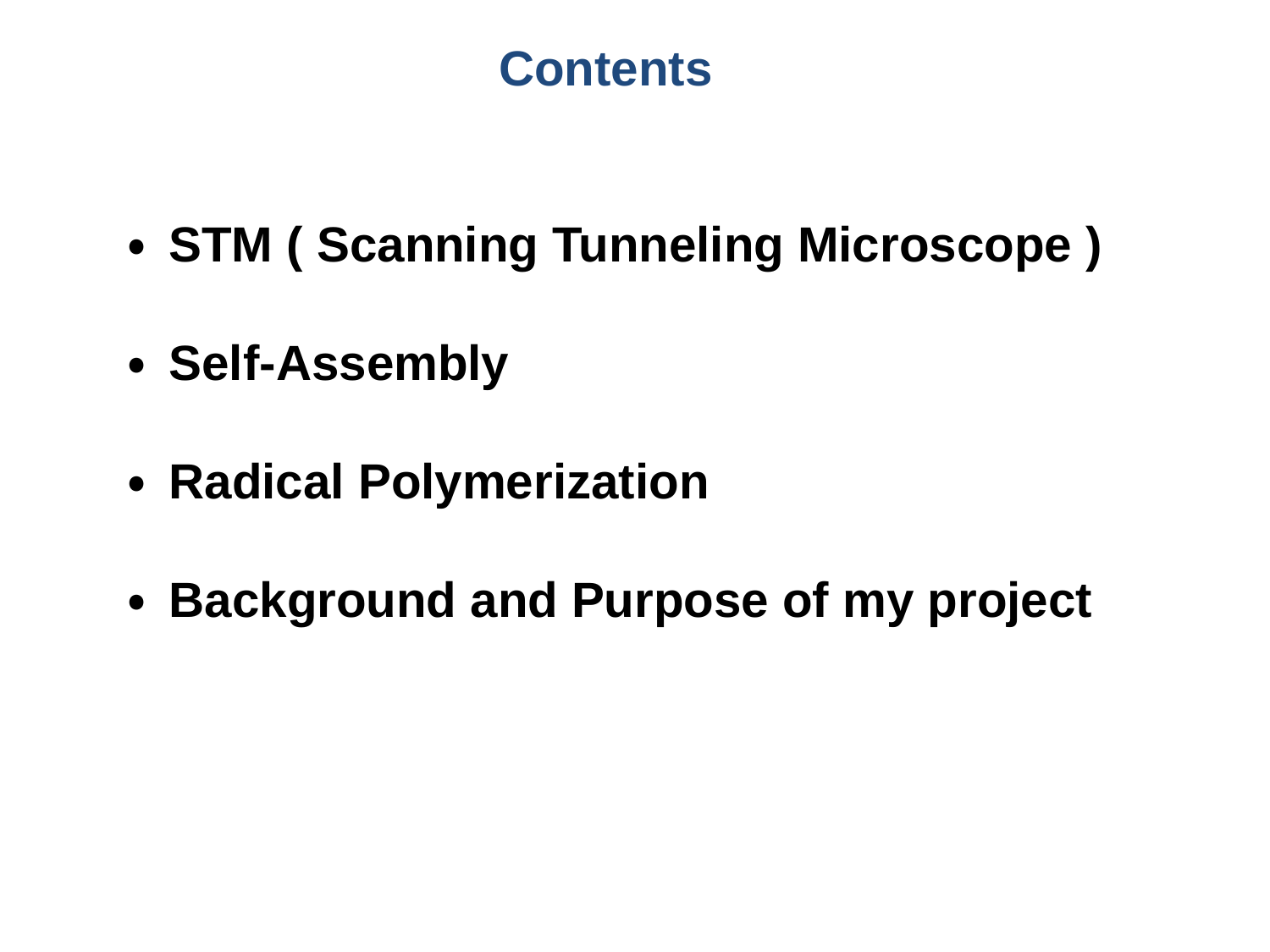

Contents
・ STM ( Scanning Tunneling Microscope )

・ Self-Assembly

・ Radical Polymerization

・ Background and Purpose of my project